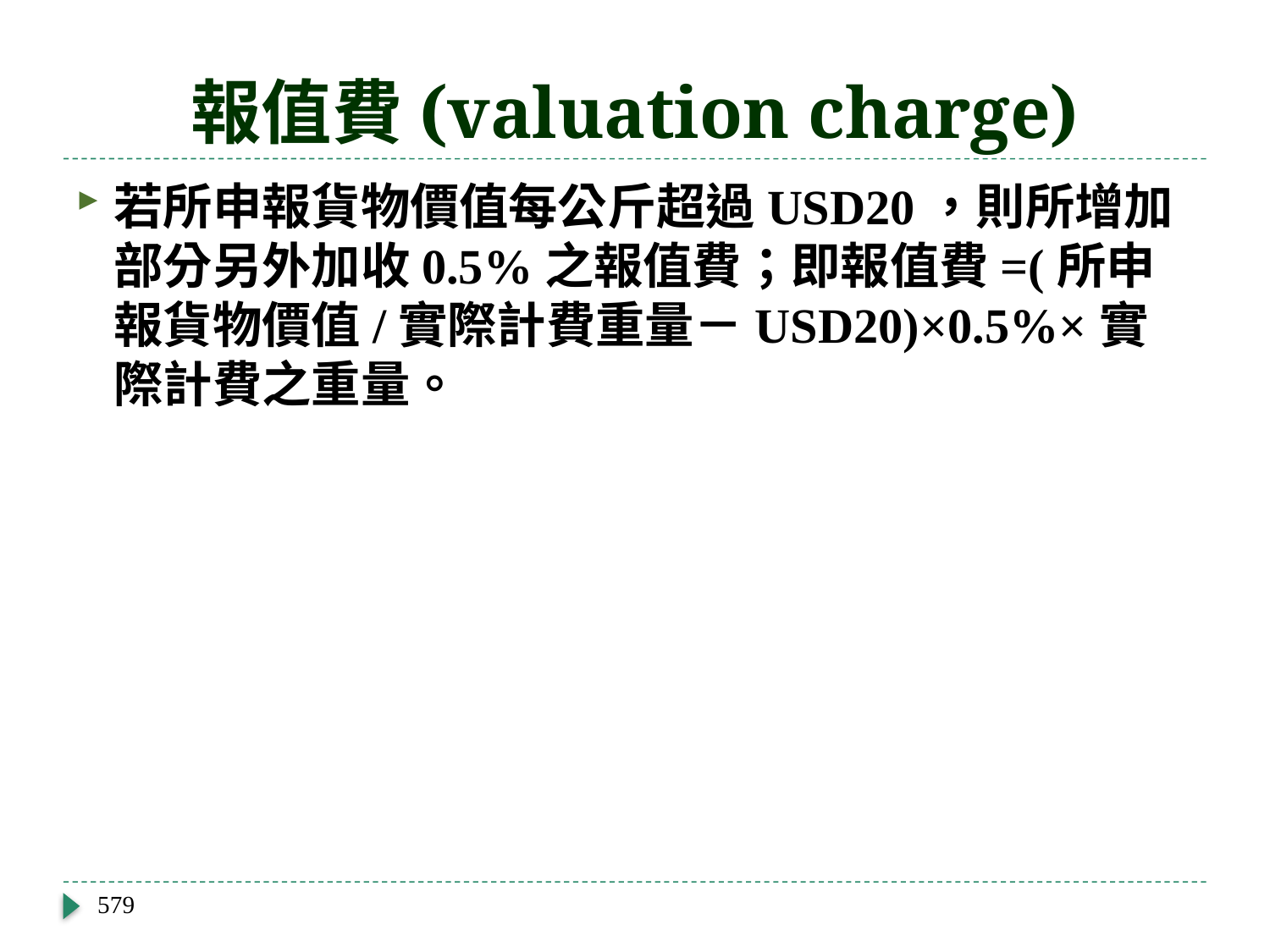

# 報值費(valuation charge)
若所申報貨物價值每公斤超過USD20，則所增加部分另外加收0.5%之報值費；即報值費=(所申報貨物價值/實際計費重量－USD20)×0.5%×實際計費之重量。
579